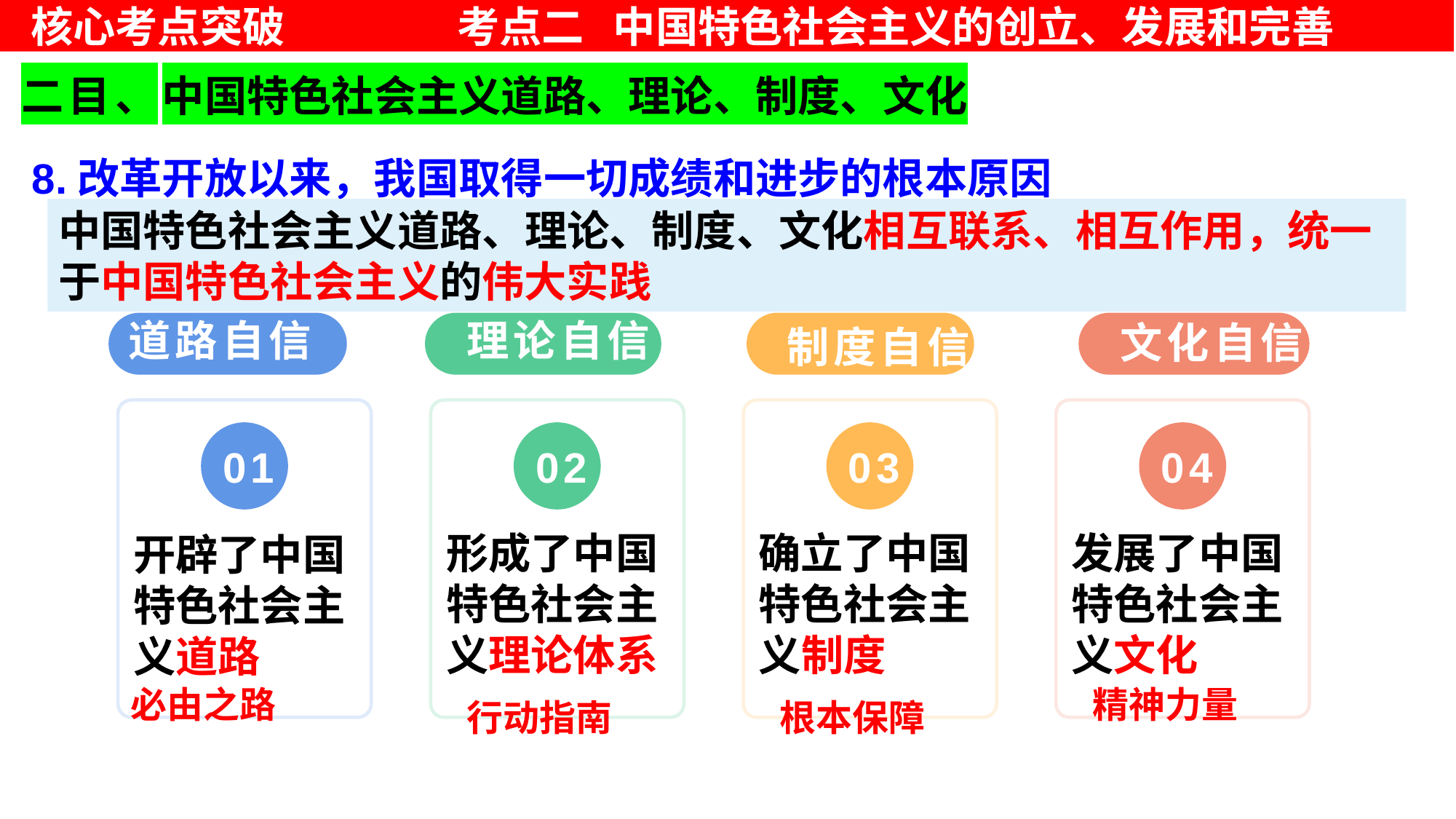

核心考点突破
   考点二   中国特色社会主义的创立、发展和完善
二目、中国特色社会主义道路、理论、制度、文化
8.改革开放以来，我国取得一切成绩和进步的根本原因
中国特色社会主义道路、理论、制度、文化相互联系、相互作用，统一于中国特色社会主义的伟大实践
中国共产党领导全国人民
道路自信
理论自信
文化自信

制度自信

01
02
03
04
开辟了中国特色社会主义道路
形成了中国特色社会主义理论体系
确立了中国特色社会主义制度
发展了中国特色社会主义文化
必由之路
精神力量
行动指南
根本保障